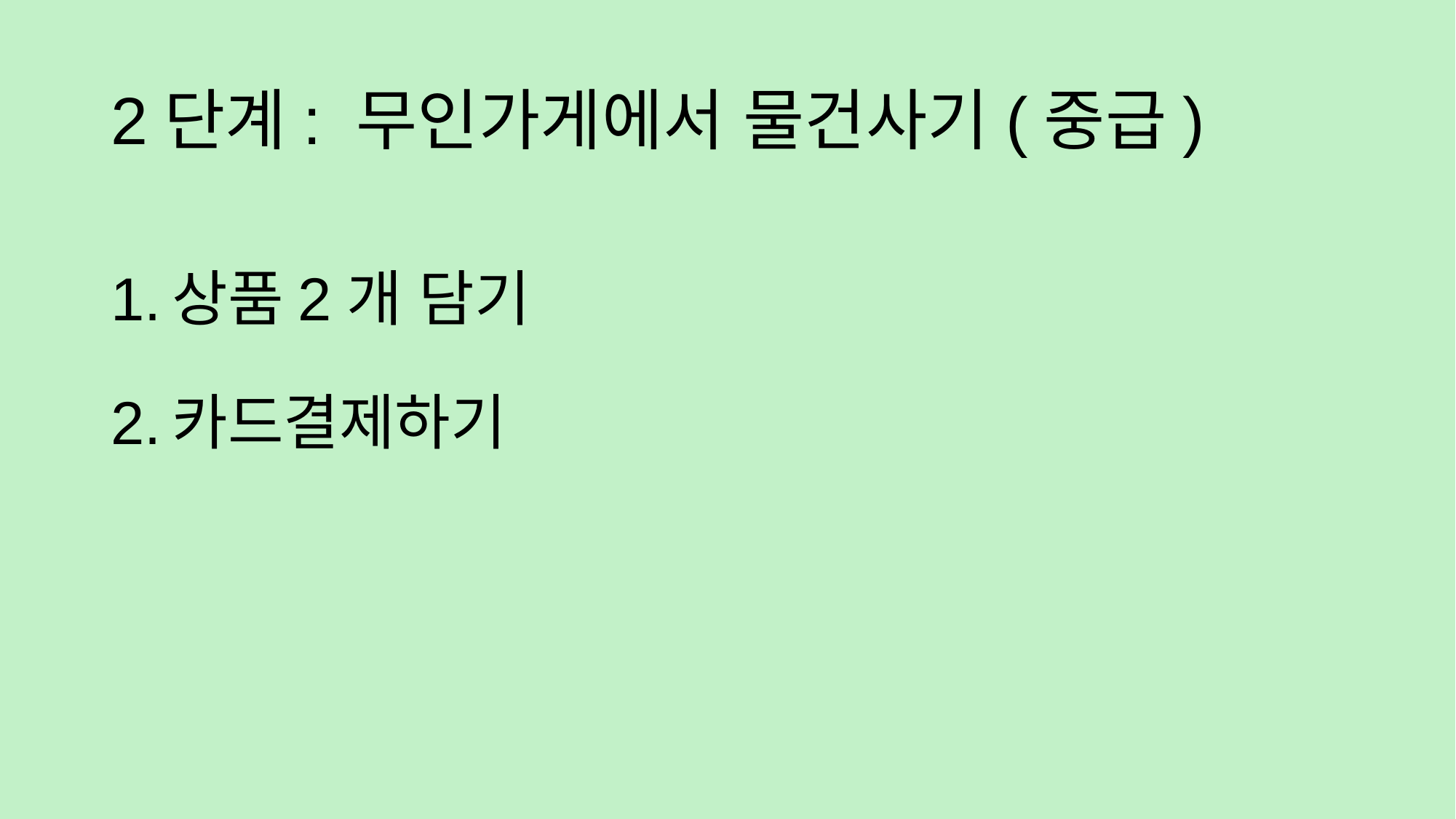

# 2단계: 무인가게에서 물건사기(중급)
상품2개 담기
카드결제하기